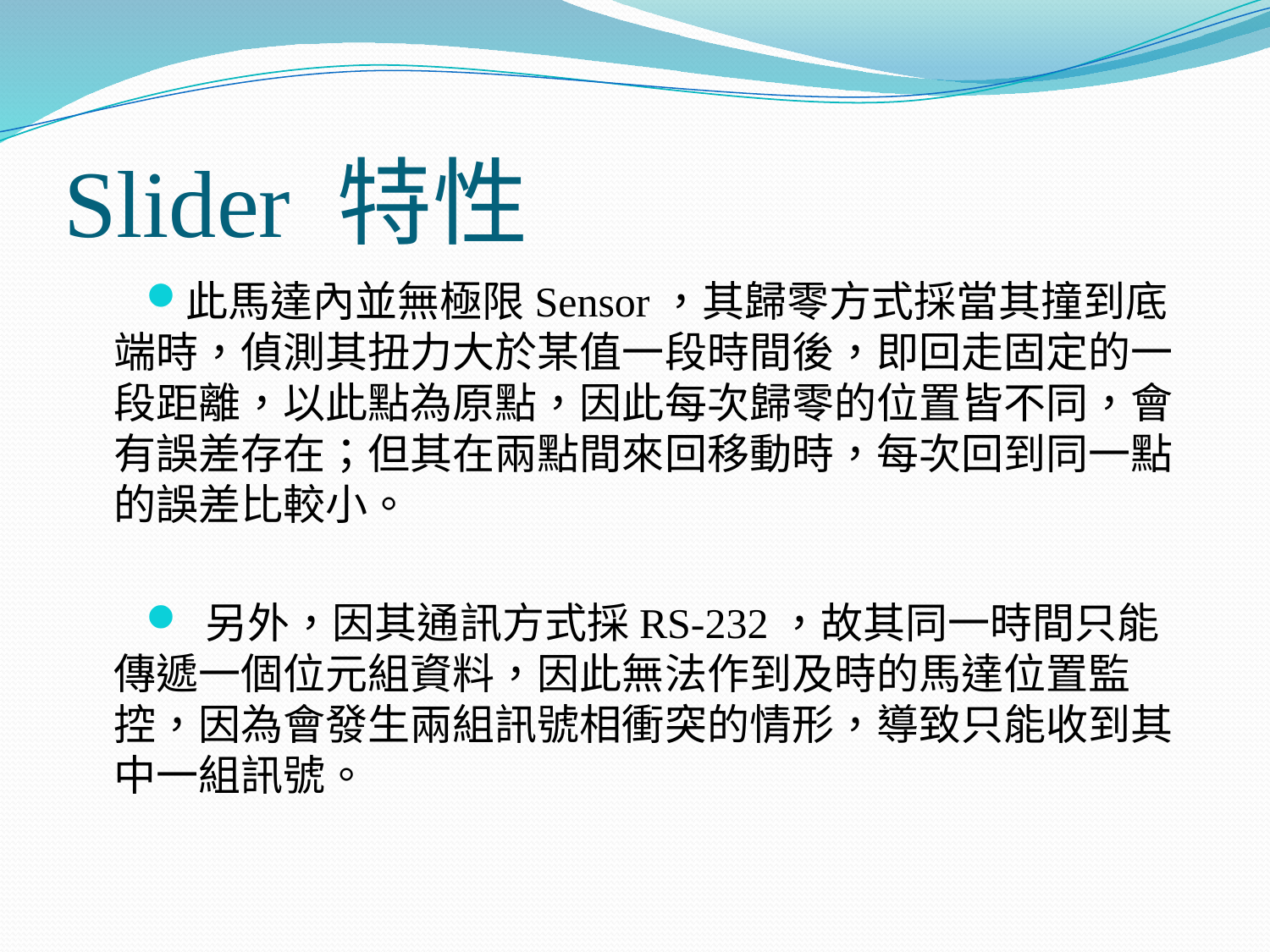

# Slider 特性
此馬達內並無極限Sensor，其歸零方式採當其撞到底端時，偵測其扭力大於某值一段時間後，即回走固定的一段距離，以此點為原點，因此每次歸零的位置皆不同，會有誤差存在；但其在兩點間來回移動時，每次回到同一點的誤差比較小。

 另外，因其通訊方式採RS-232，故其同一時間只能傳遞一個位元組資料，因此無法作到及時的馬達位置監控，因為會發生兩組訊號相衝突的情形，導致只能收到其中一組訊號。